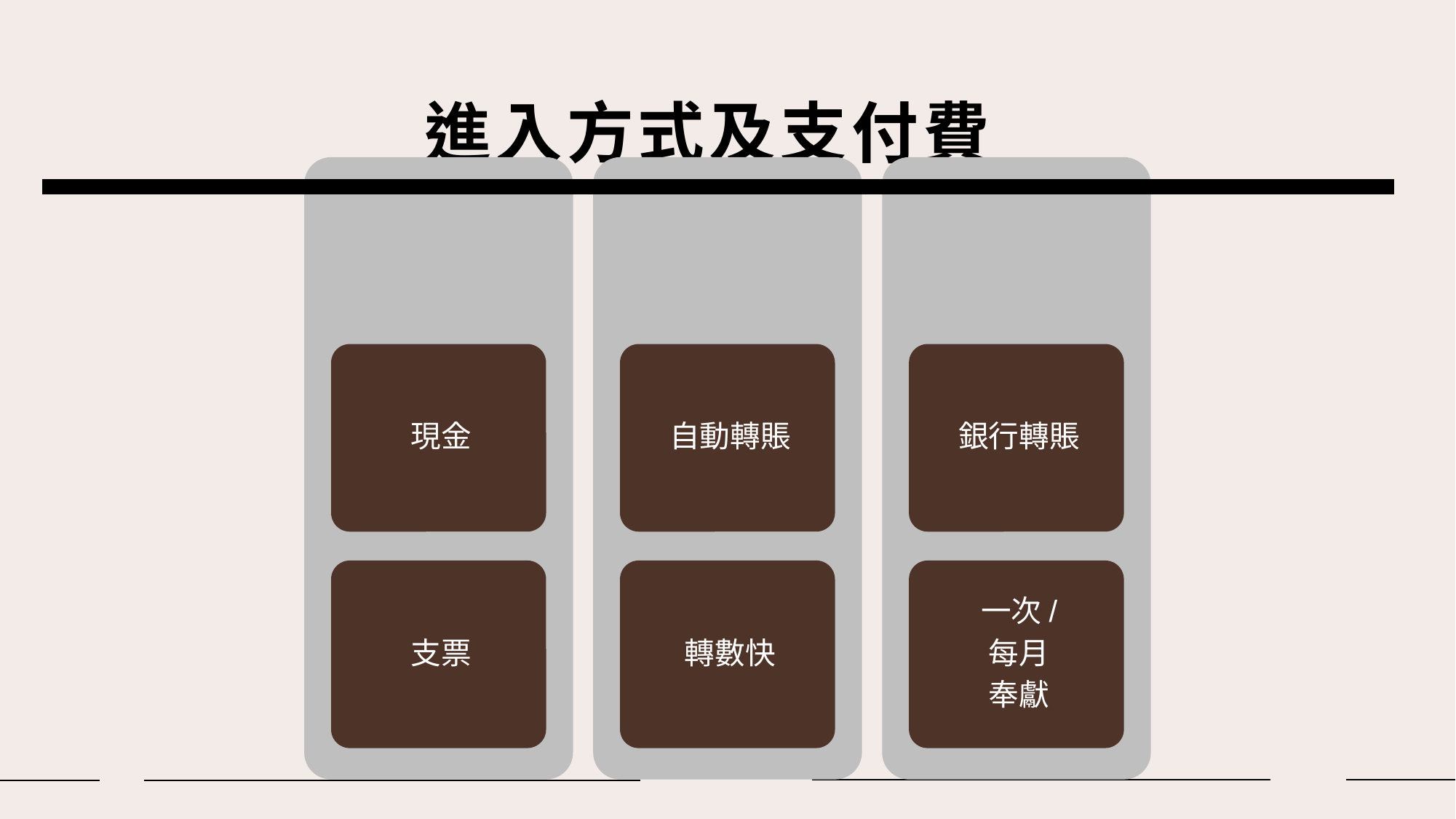

# 進入方式及支付費

現金
支票

自動轉賬
轉數快

銀行轉賬
一次/
每月
奉獻